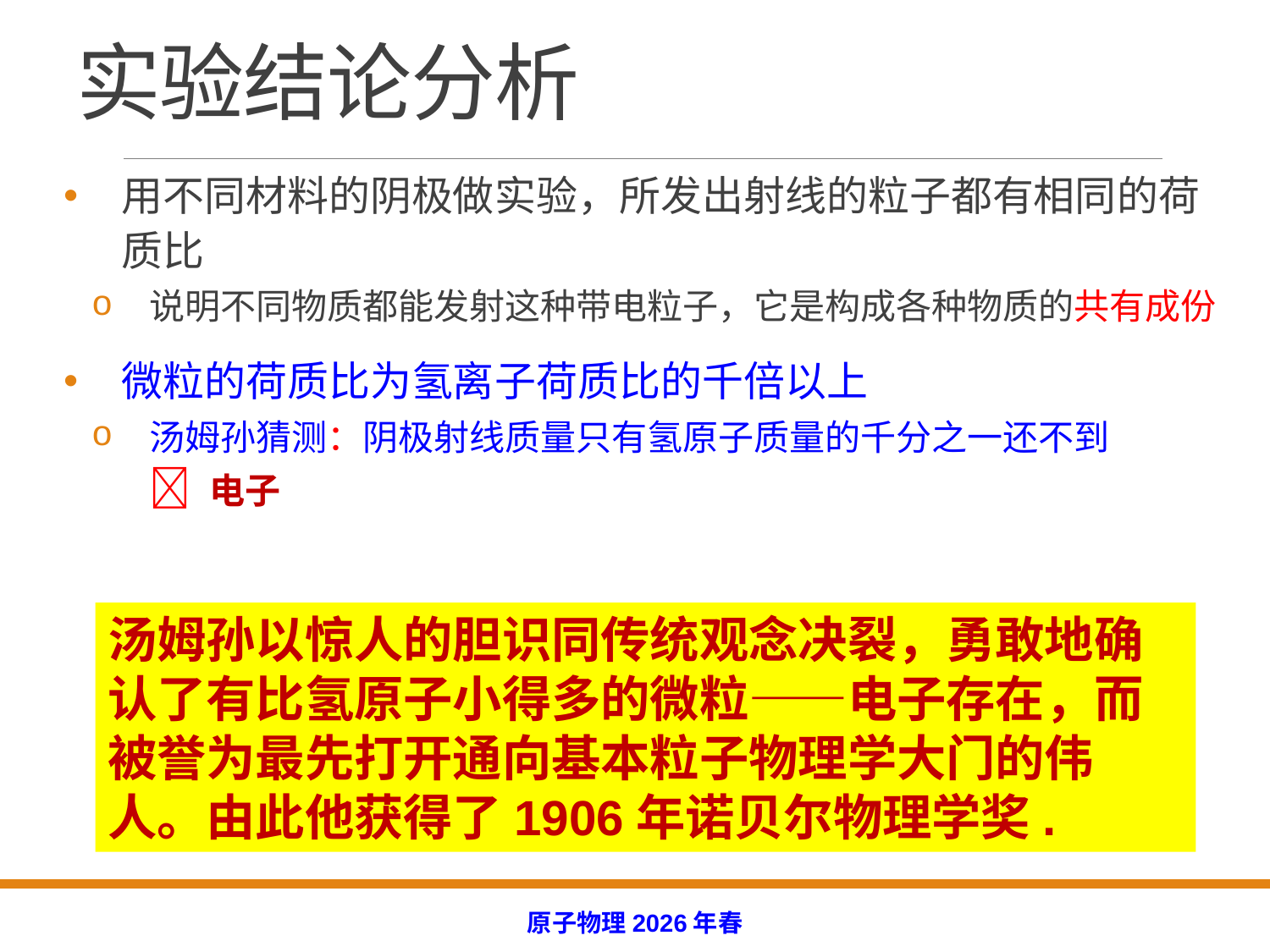

# 实验结论分析
用不同材料的阴极做实验，所发出射线的粒子都有相同的荷质比
说明不同物质都能发射这种带电粒子，它是构成各种物质的共有成份
微粒的荷质比为氢离子荷质比的千倍以上
汤姆孙猜测：阴极射线质量只有氢原子质量的千分之一还不到
⇒  电子
汤姆孙以惊人的胆识同传统观念决裂，勇敢地确认了有比氢原子小得多的微粒——电子存在，而被誉为最先打开通向基本粒子物理学大门的伟人。由此他获得了1906年诺贝尔物理学奖.
原子物理2026年春
17